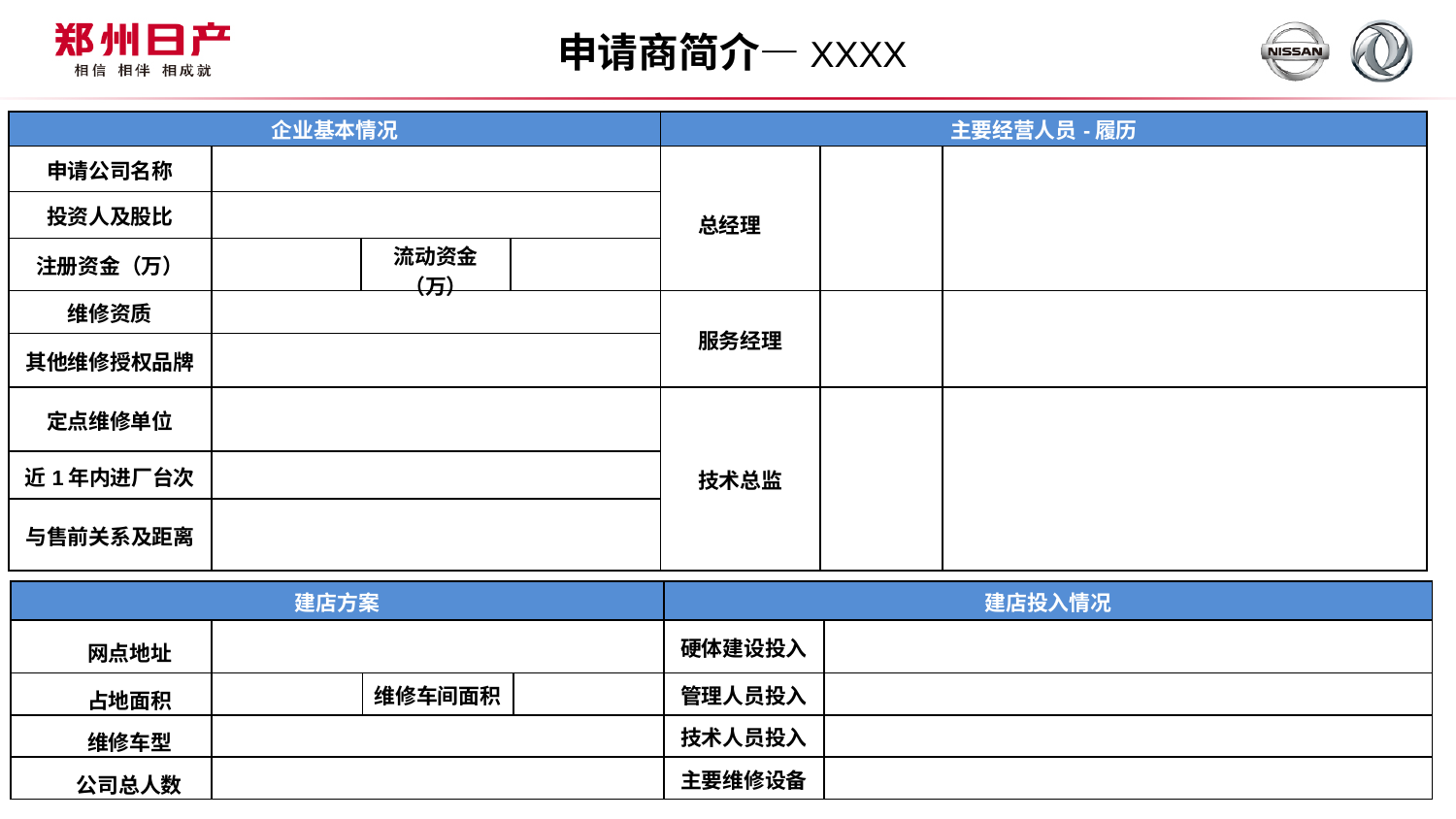

申请商简介—XXXX
| 企业基本情况 |  |  |  | 主要经营人员-履历 |  |  |
| --- | --- | --- | --- | --- | --- | --- |
| 申请公司名称 |  |  |  | 总经理 |  |  |
| 投资人及股比 |  |  |  |  |  |  |
| 注册资金（万） |  | 流动资金（万） |  |  |  |  |
| 维修资质 |  |  |  | 服务经理 |  |  |
| 其他维修授权品牌 |  |  |  |  |  |  |
| 定点维修单位 |  |  |  | 技术总监 |  |  |
| 近1年内进厂台次 |  |  |  |  |  |  |
| 与售前关系及距离 |  |  |  |  |  |  |
| 建店方案 |  |  |  | 建店投入情况 |  |
| --- | --- | --- | --- | --- | --- |
| 网点地址 |  |  |  | 硬体建设投入 |  |
| 占地面积 |  | 维修车间面积 |  | 管理人员投入 |  |
| 维修车型 |  |  |  | 技术人员投入 |  |
| 公司总人数 |  |  |  | 主要维修设备 |  |